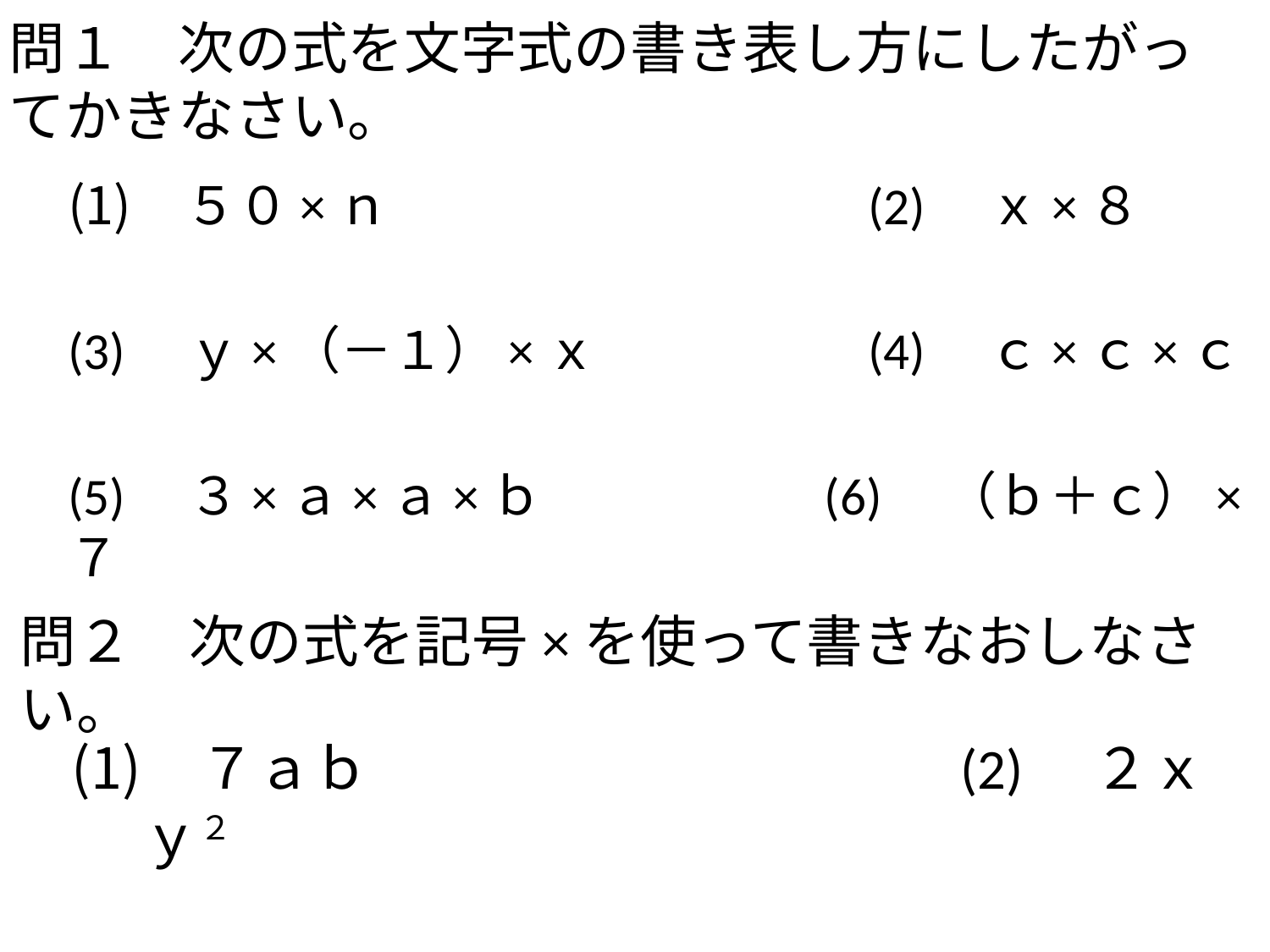

# 問１　次の式を文字式の書き表し方にしたがってかきなさい。
　５０×ｎ　　　　　　　　　(2)　ｘ×８

(3)　ｙ×（－１）×ｘ　　　　　(4)　ｃ×ｃ×ｃ

(5)　３×ａ×ａ×ｂ　　　　　 (6)　（ｂ＋ｃ）×７
問２　次の式を記号×を使って書きなおしなさい。
　７ａｂ　　　　　　　　　 　(2)　２ｘｙ２